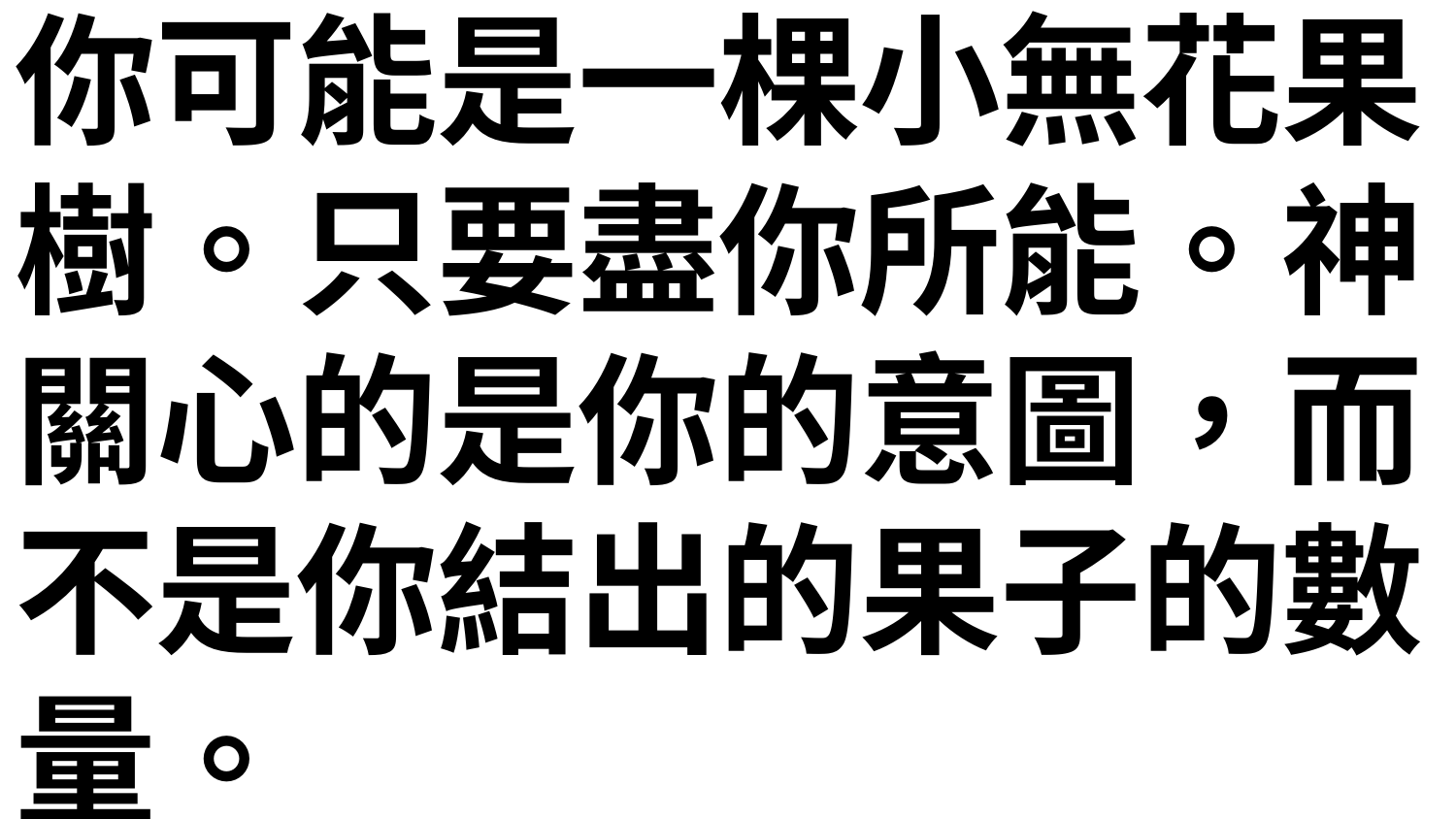

你可能是一棵小無花果樹。只要盡你所能。神關心的是你的意圖，而不是你結出的果子的數量。